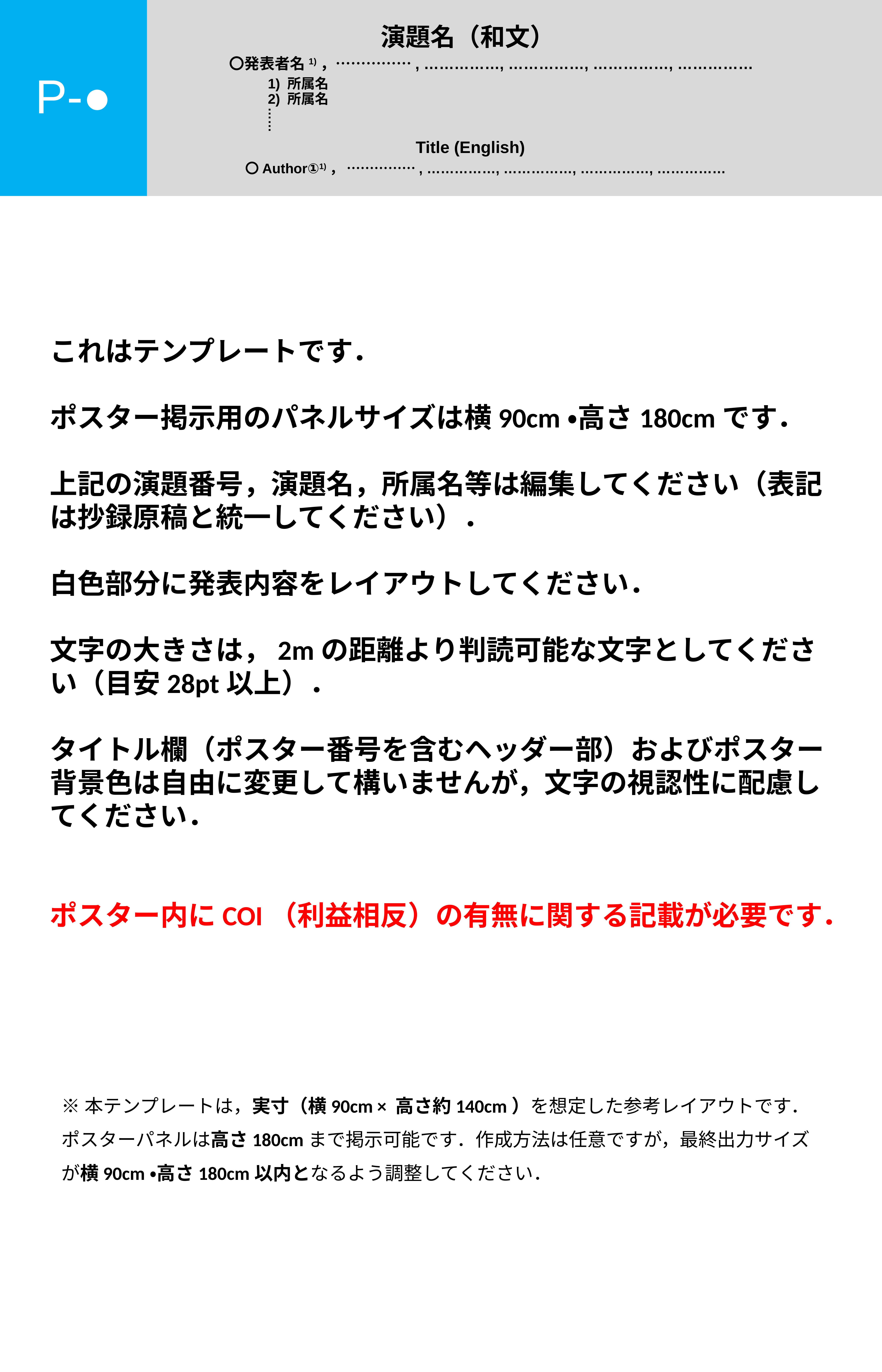

演題名（和文）
〇発表者名1)，……………, ……………, ……………, ……………, ……………
P-●
1) 所属名
2) 所属名
……

Title (English)
〇Author①1)， ……………, ……………, ……………, ……………, ……………
これはテンプレートです．

ポスター掲示用のパネルサイズは横90cm・高さ180cmです．

上記の演題番号，演題名，所属名等は編集してください（表記は抄録原稿と統一してください）．

白色部分に発表内容をレイアウトしてください．

文字の大きさは，2mの距離より判読可能な文字としてください（目安28pt以上）．

タイトル欄（ポスター番号を含むヘッダー部）およびポスター背景色は自由に変更して構いませんが，文字の視認性に配慮してください．

ポスター内にCOI（利益相反）の有無に関する記載が必要です．
※本テンプレートは，実寸（横90cm × 高さ約140cm）を想定した参考レイアウトです．
ポスターパネルは高さ180cmまで掲示可能です．作成方法は任意ですが，最終出力サイズが横90cm・高さ180cm以内となるよう調整してください．